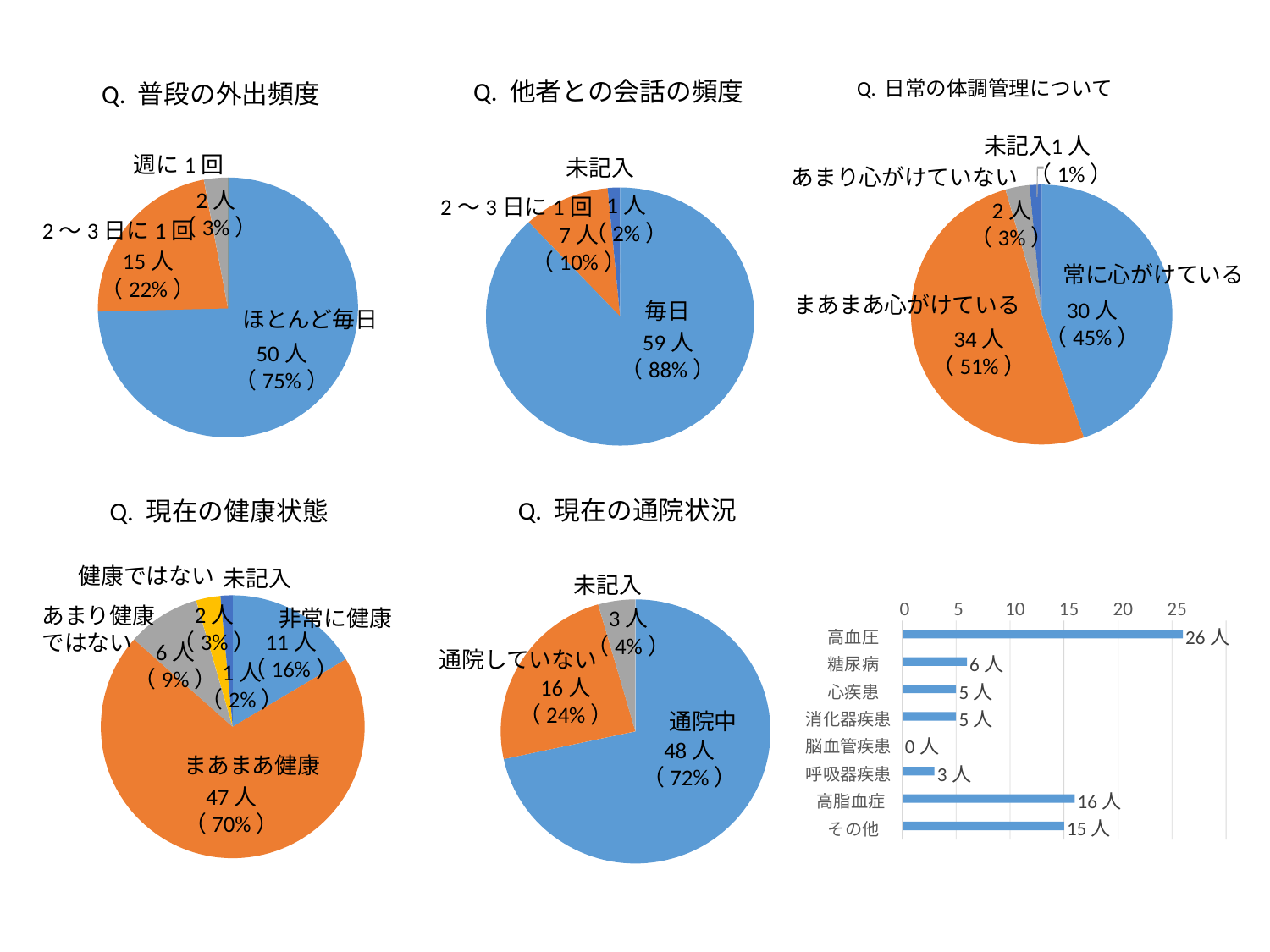

# Q. 普段の外出頻度
Q. 他者との会話の頻度
Q. 日常の体調管理について
未記入
1人
（1%）
あまり心がけていない

2人
（3%）

常に心がけている
まあまあ心がけている
30人
（45%）
34人
（51%）
週に1回

2人
（3%）
2～3日に1回
15人
（22%）
ほとんど毎日
50人
（75%）
未記入
1人
（2%）
2～3日に1回

7人
（10%）
毎日
59人
（88%）

Q. 現在の健康状態
Q. 現在の通院状況
健康ではない
未記入
2人
（3%）
あまり健康
ではない

非常に健康

11人
（16%）
6人
（9%）

1人
（2%）
まあまあ健康
47人
（70%）
未記入
3人
（4%）

通院していない
16人
（24%）
通院中
48人
（72%）
0
5
10
15
20
25

26人

6人
5人
5人
0人
3人
16人
15人
高血圧
糖尿病
心疾患
消化器疾患
脳血管疾患
呼吸器疾患
高脂血症
その他